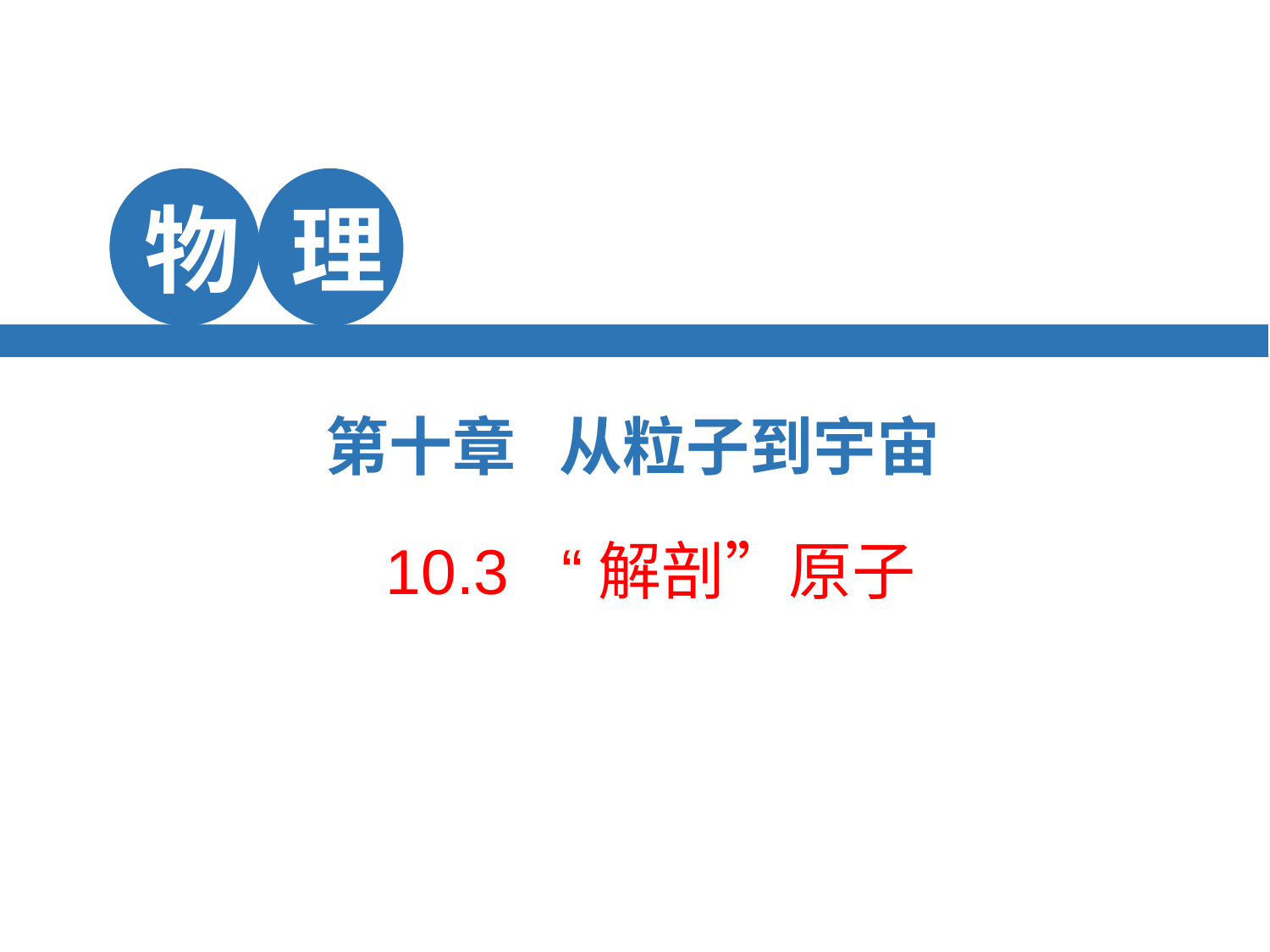

物
理

第十章   从粒子到宇宙
学  视
  10.3   “解剖”原子